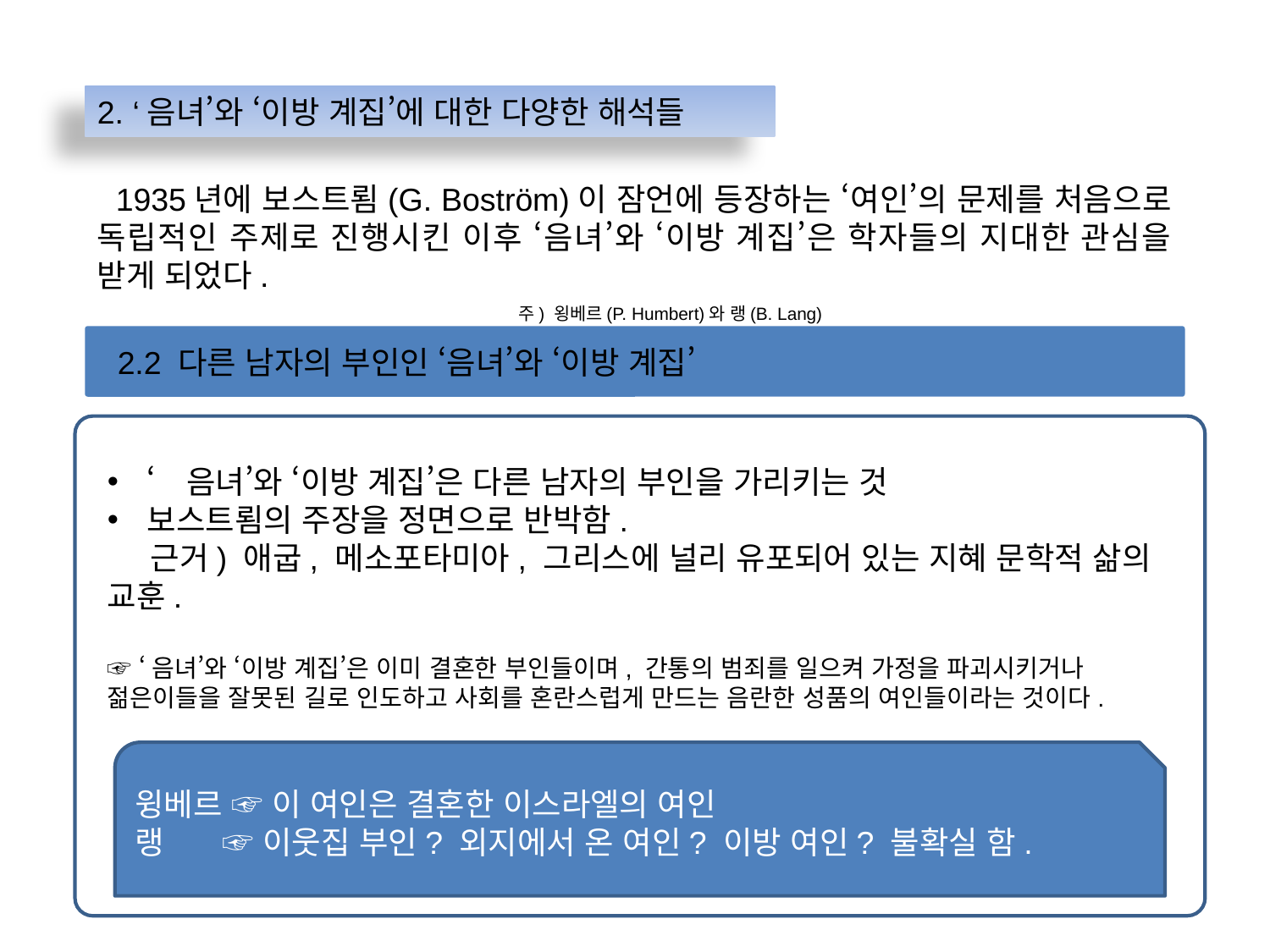

2. ‘음녀’와 ‘이방 계집’에 대한 다양한 해석들

  1935년에 보스트룀(G. Boström)이 잠언에 등장하는 ‘여인’의 문제를 처음으로 독립적인 주제로 진행시킨 이후 ‘음녀’와 ‘이방 계집’은 학자들의 지대한 관심을 받게 되었다.
주) 욍베르(P. Humbert)와 랭(B. Lang)

2.2 다른 남자의 부인인 ‘음녀’와 ‘이방 계집’

‘음녀’와 ‘이방 계집’은 다른 남자의 부인을 가리키는 것
보스트룀의 주장을 정면으로 반박함.
    근거) 애굽, 메소포타미아, 그리스에 널리 유포되어 있는 지혜 문학적 삶의 교훈.

☞ ‘음녀’와 ‘이방 계집’은 이미 결혼한 부인들이며, 간통의 범죄를 일으켜 가정을 파괴시키거나 젊은이들을 잘못된 길로 인도하고 사회를 혼란스럽게 만드는 음란한 성품의 여인들이라는 것이다.
윙베르 ☞ 이 여인은 결혼한 이스라엘의 여인
랭       ☞ 이웃집 부인? 외지에서 온 여인? 이방 여인? 불확실 함.